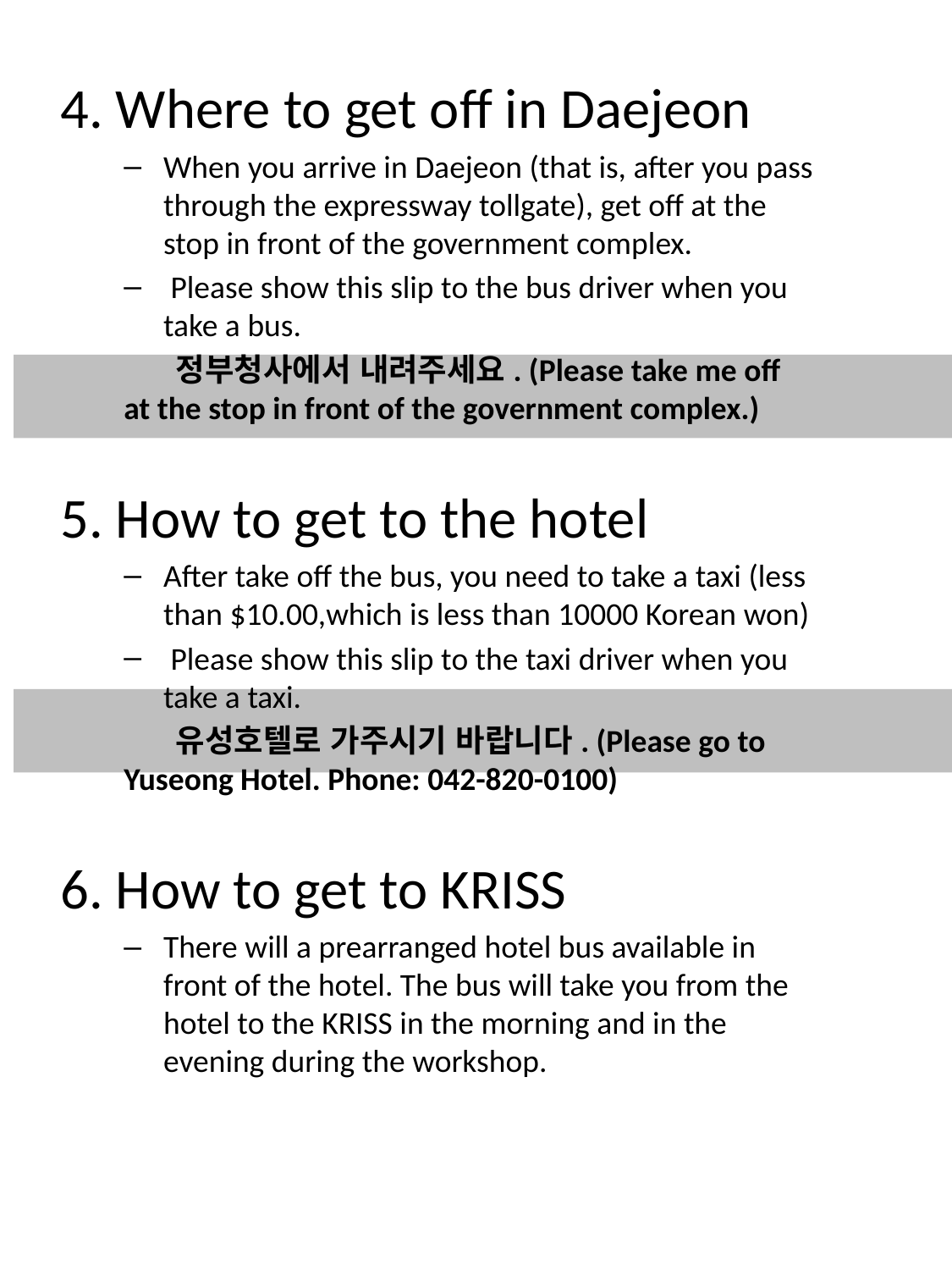

4. Where to get off in Daejeon
When you arrive in Daejeon (that is, after you pass through the expressway tollgate), get off at the stop in front of the government complex.
 Please show this slip to the bus driver when you take a bus.
     정부청사에서 내려주세요. (Please take me off at the stop in front of the government complex.)

5. How to get to the hotel
After take off the bus, you need to take a taxi (less than $10.00,which is less than 10000 Korean won)
 Please show this slip to the taxi driver when you take a taxi.
     유성호텔로 가주시기 바랍니다. (Please go to Yuseong Hotel. Phone: 042-820-0100)

6. How to get to KRISS
There will a prearranged hotel bus available in front of the hotel. The bus will take you from the hotel to the KRISS in the morning and in the evening during the workshop.